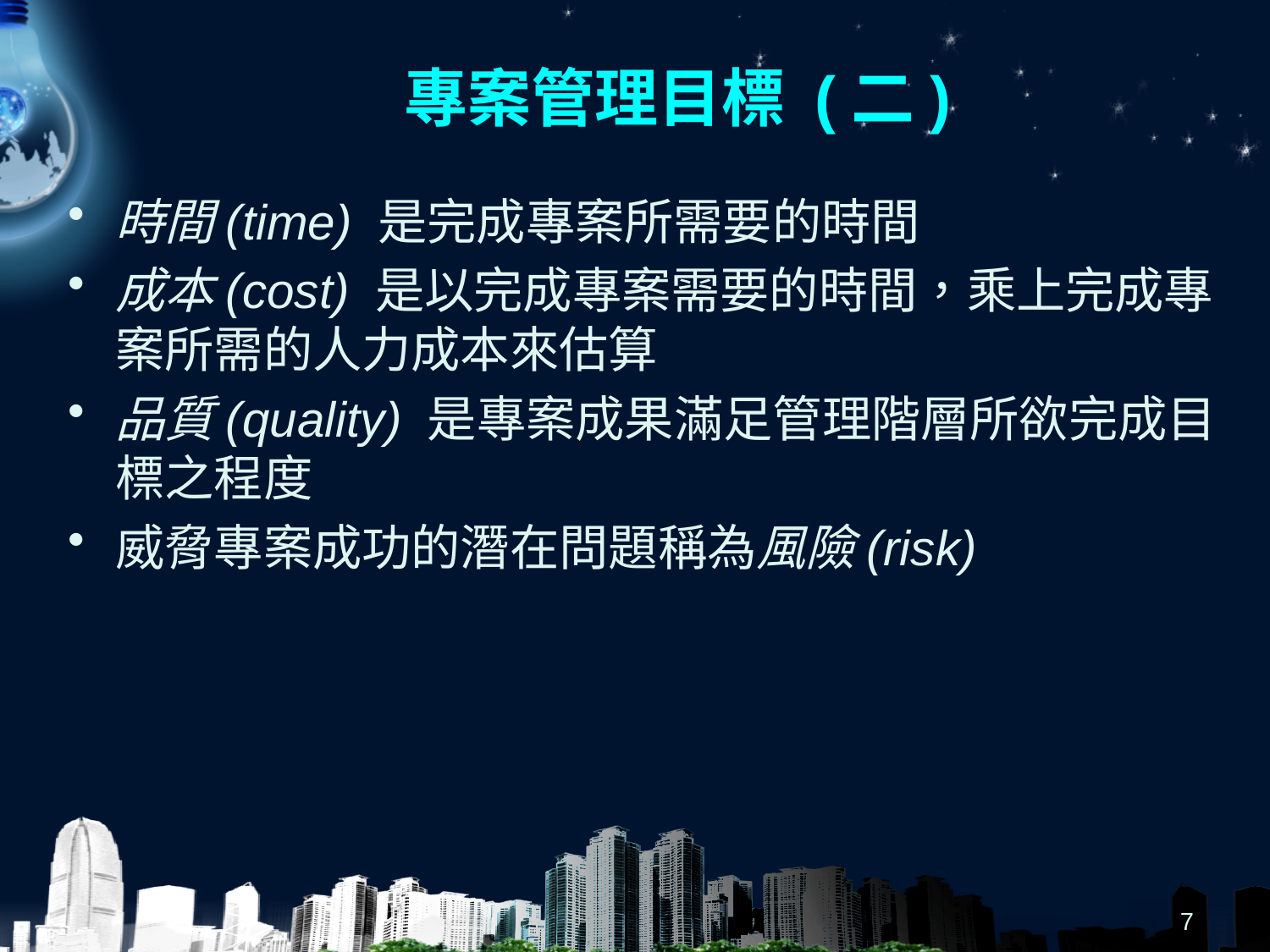

# 專案管理目標 (二)
時間(time) 是完成專案所需要的時間
成本(cost) 是以完成專案需要的時間，乘上完成專案所需的人力成本來估算
品質(quality) 是專案成果滿足管理階層所欲完成目標之程度
威脅專案成功的潛在問題稱為風險(risk)
7